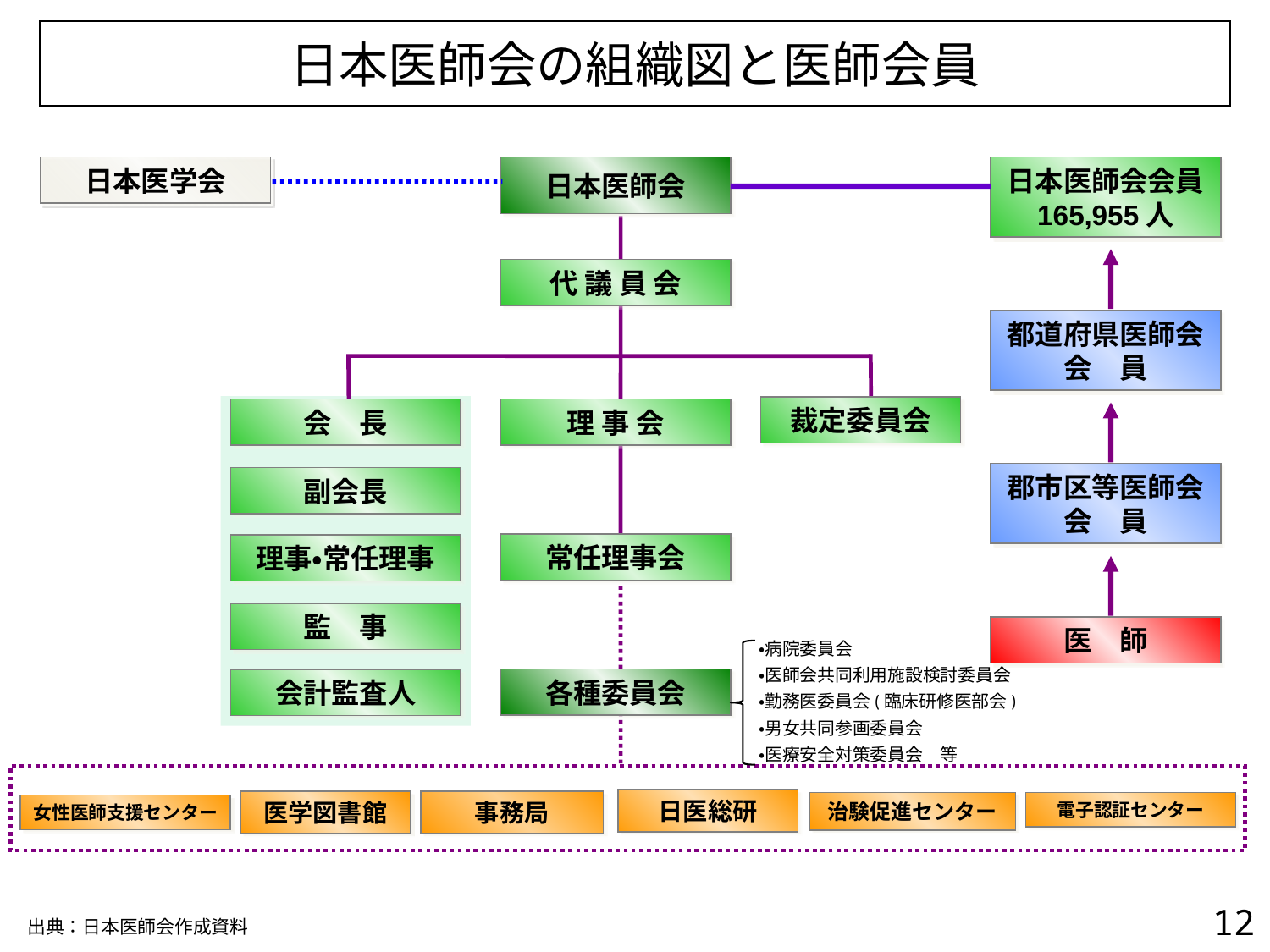

日本医師会の組織図と医師会員
日本医学会
日本医師会
日本医師会会員
165,955人

代 議 員 会
都道府県医師会
会　員

裁定委員会
会　長
理 事 会

郡市区等医師会
会　員
副会長
常任理事会
理事・常任理事

監　事
医　師
・病院委員会
・医師会共同利用施設検討委員会
・勤務医委員会(臨床研修医部会)
・男女共同参画委員会
・医療安全対策委員会　等

各種委員会
会計監査人

電子認証センター
日医総研
治験促進センター
医学図書館
事務局
女性医師支援センター
12
出典：日本医師会作成資料